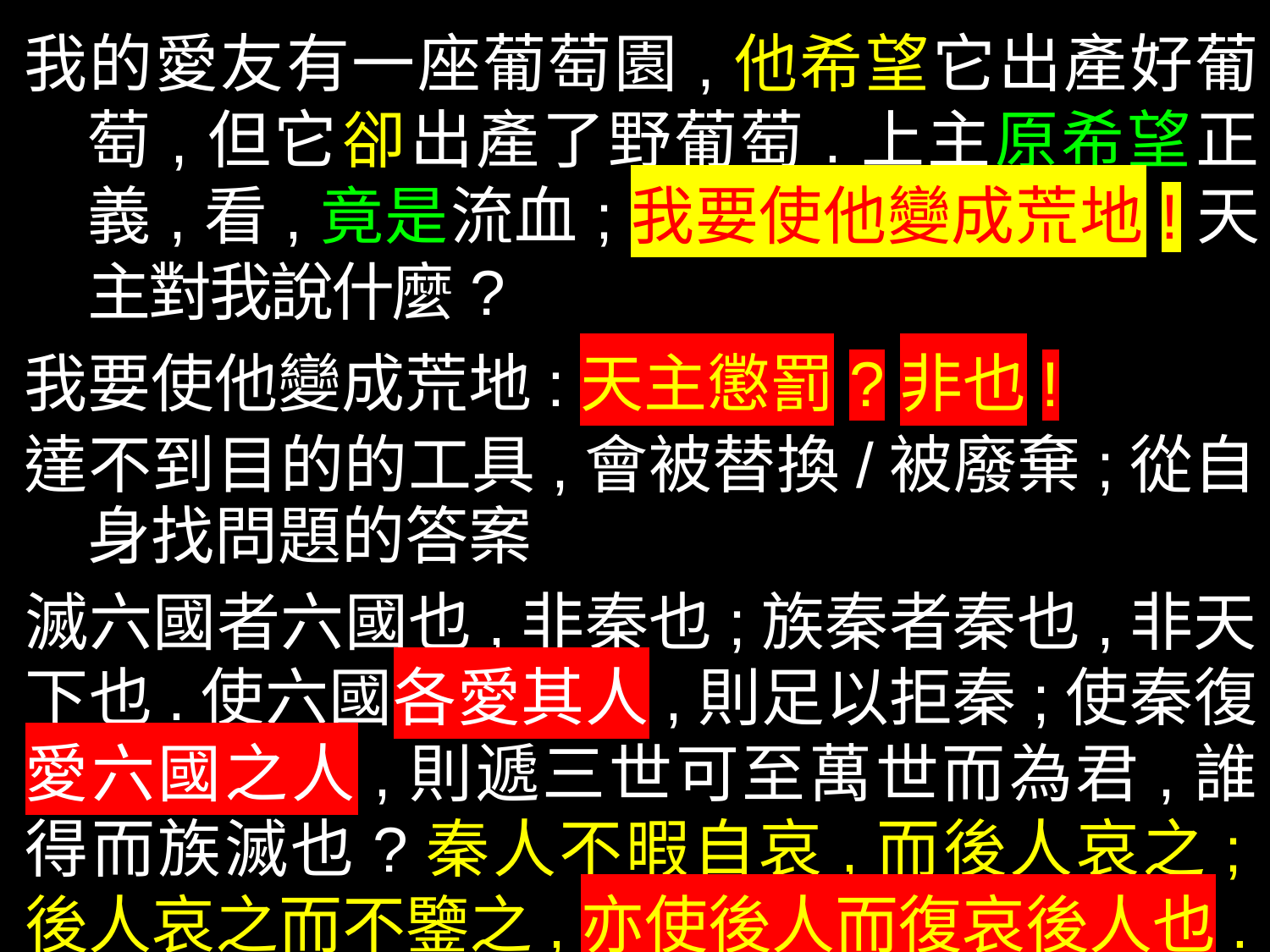

我的愛友有一座葡萄園,他希望它出產好葡萄,但它卻出產了野葡萄.上主原希望正義,看,竟是流血;我要使他變成荒地!天主對我說什麼?
我要使他變成荒地:天主懲罰?非也!
達不到目的的工具,會被替換/被廢棄;從自身找問題的答案
滅六國者六國也,非秦也;族秦者秦也,非天下也.使六國各愛其人,則足以拒秦;使秦復愛六國之人,則遞三世可至萬世而為君,誰得而族滅也?秦人不暇自哀,而後人哀之;後人哀之而不鑒之,亦使後人而復哀後人也.